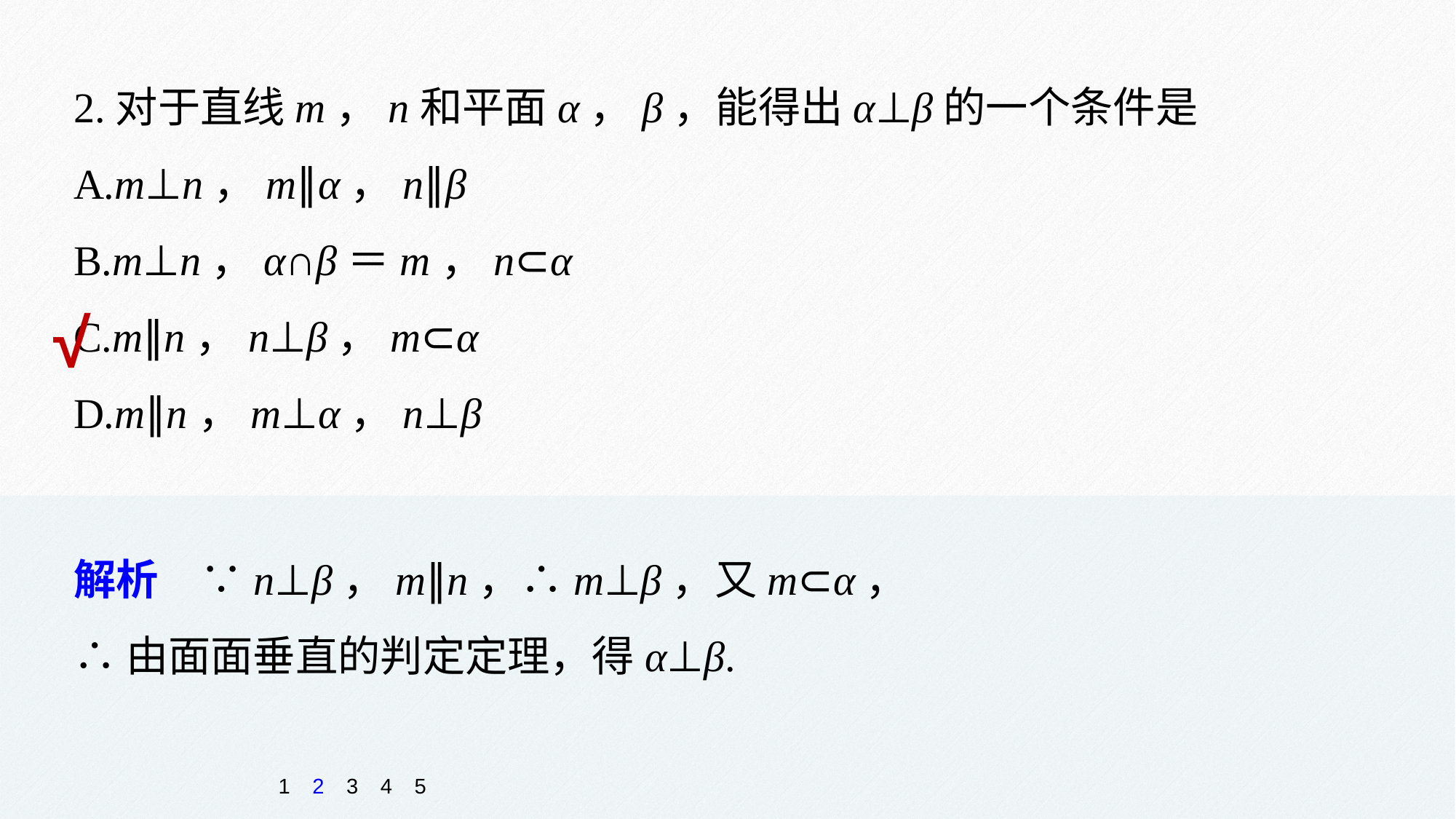

2.对于直线m，n和平面α，β，能得出α⊥β的一个条件是
A.m⊥n，m∥α，n∥β
B.m⊥n，α∩β＝m，n⊂α
C.m∥n，n⊥β，m⊂α
D.m∥n，m⊥α，n⊥β
√
解析　∵n⊥β，m∥n，∴m⊥β，又m⊂α，
∴由面面垂直的判定定理，得α⊥β.
1
2
3
4
5